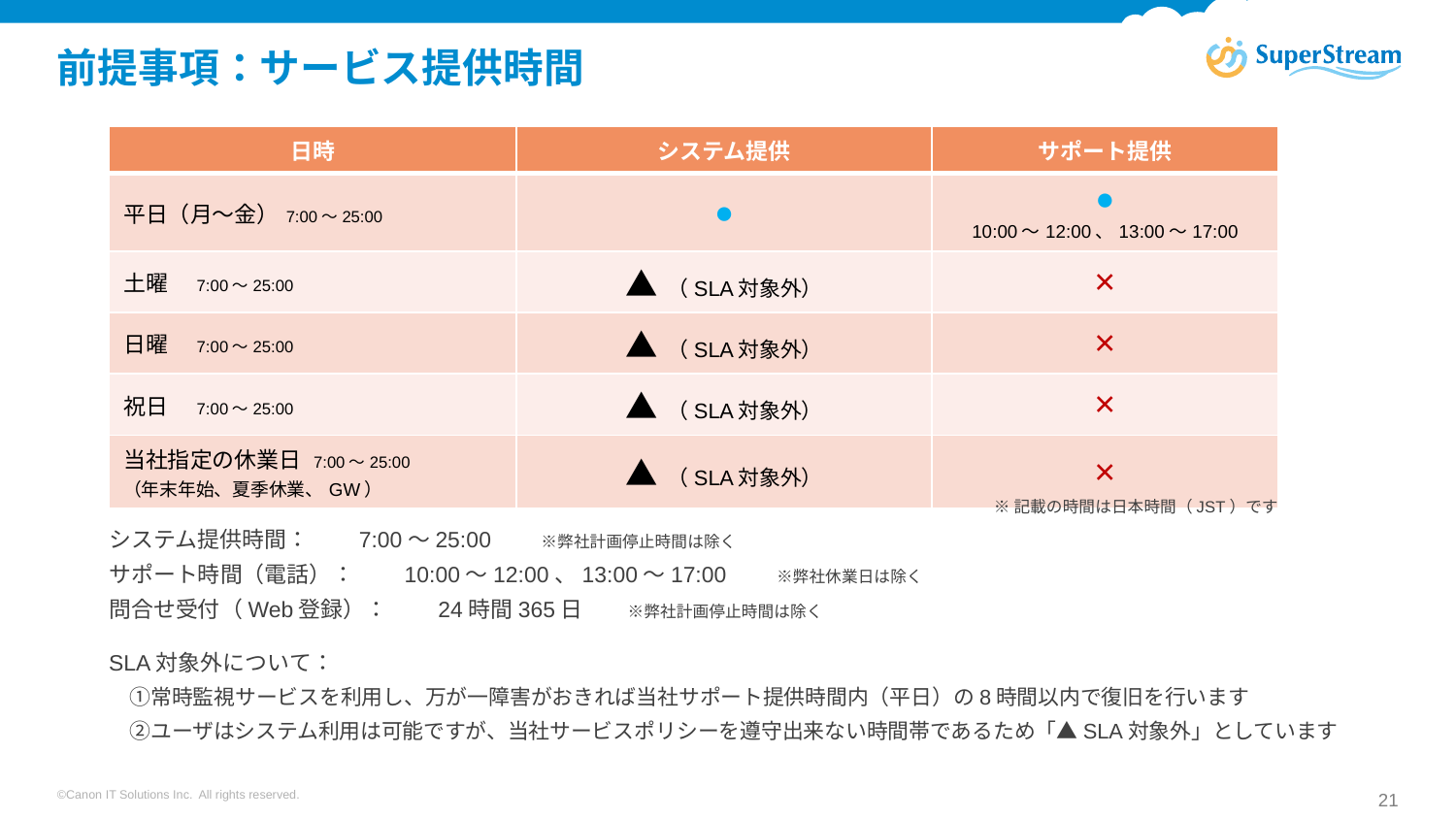

# 前提事項：サービス提供時間
| 日時 | システム提供 | サポート提供 |
| --- | --- | --- |
| 平日（月～金）7:00～25:00 | ● | ● 10:00～12:00、13:00～17:00 |
| 土曜　7:00～25:00 | ▲（SLA対象外） | × |
| 日曜　7:00～25:00 | ▲（SLA対象外） | × |
| 祝日　7:00～25:00 | ▲（SLA対象外） | × |
| 当社指定の休業日 7:00～25:00 （年末年始、夏季休業、GW） | ▲（SLA対象外） | × |
※記載の時間は日本時間（JST）です
システム提供時間：　　7:00～25:00　　※弊社計画停止時間は除く
サポート時間（電話）：　　10:00～12:00、13:00～17:00　　※弊社休業日は除く
問合せ受付（Web登録）：　　24時間365日　　※弊社計画停止時間は除く
SLA対象外について：
　①常時監視サービスを利用し、万が一障害がおきれば当社サポート提供時間内（平日）の8時間以内で復旧を行います
　②ユーザはシステム利用は可能ですが、当社サービスポリシーを遵守出来ない時間帯であるため「▲SLA対象外」としています
©Canon IT Solutions Inc.  All rights reserved.
21